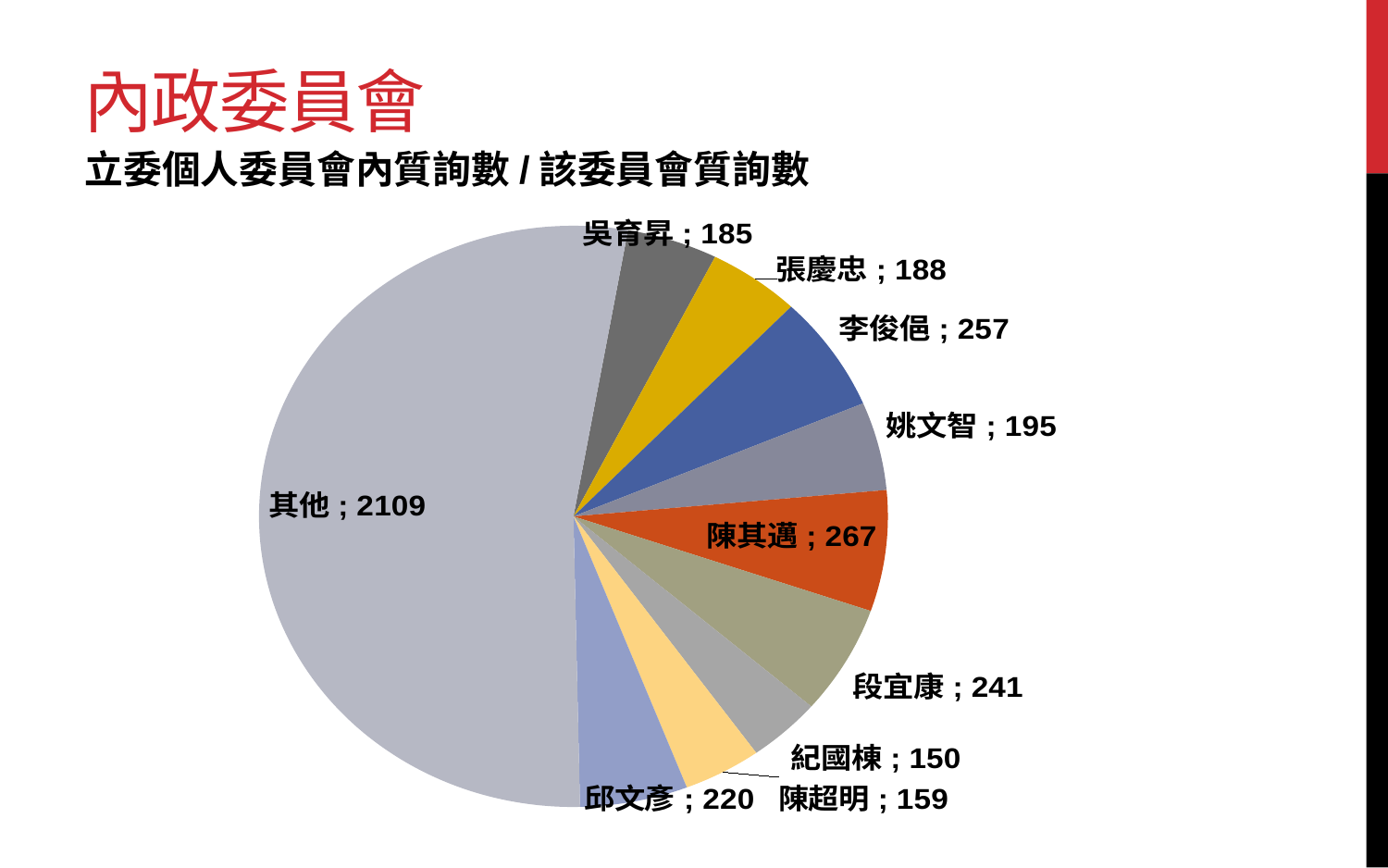

# 內政委員會
立委個人委員會內質詢數/該委員會質詢數

### Chart

| Category |  |
|---|---|
| 吳育昇 | 185.0 |
| 張慶忠 | 188.0 |
| 李俊俋 | 257.0 |
| 姚文智 | 195.0 |
| 陳其邁 | 267.0 |
| 段宜康 | 241.0 |
| 紀國棟 | 150.0 |
| 陳超明 | 159.0 |
| 邱文彥 | 220.0 |
| 其他 | 2109.0 |